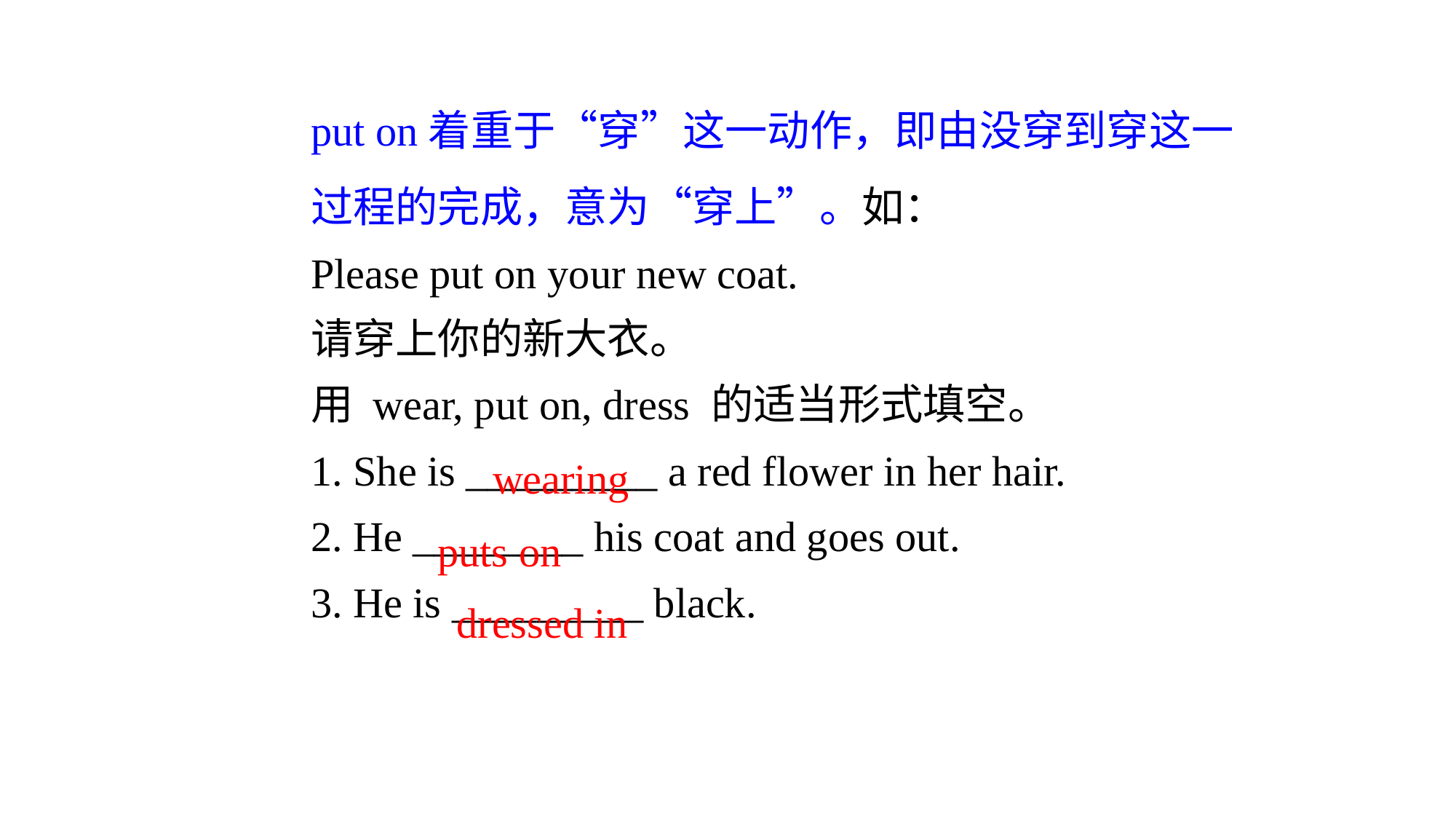

put on着重于“穿”这一动作，即由没穿到穿这一过程的完成，意为“穿上”。如：
Please put on your new coat.
请穿上你的新大衣。
用 wear, put on, dress 的适当形式填空。
 She is _________ a red flower in her hair.
2. He ________ his coat and goes out.
3. He is _________ black.
wearing
puts on
dressed in